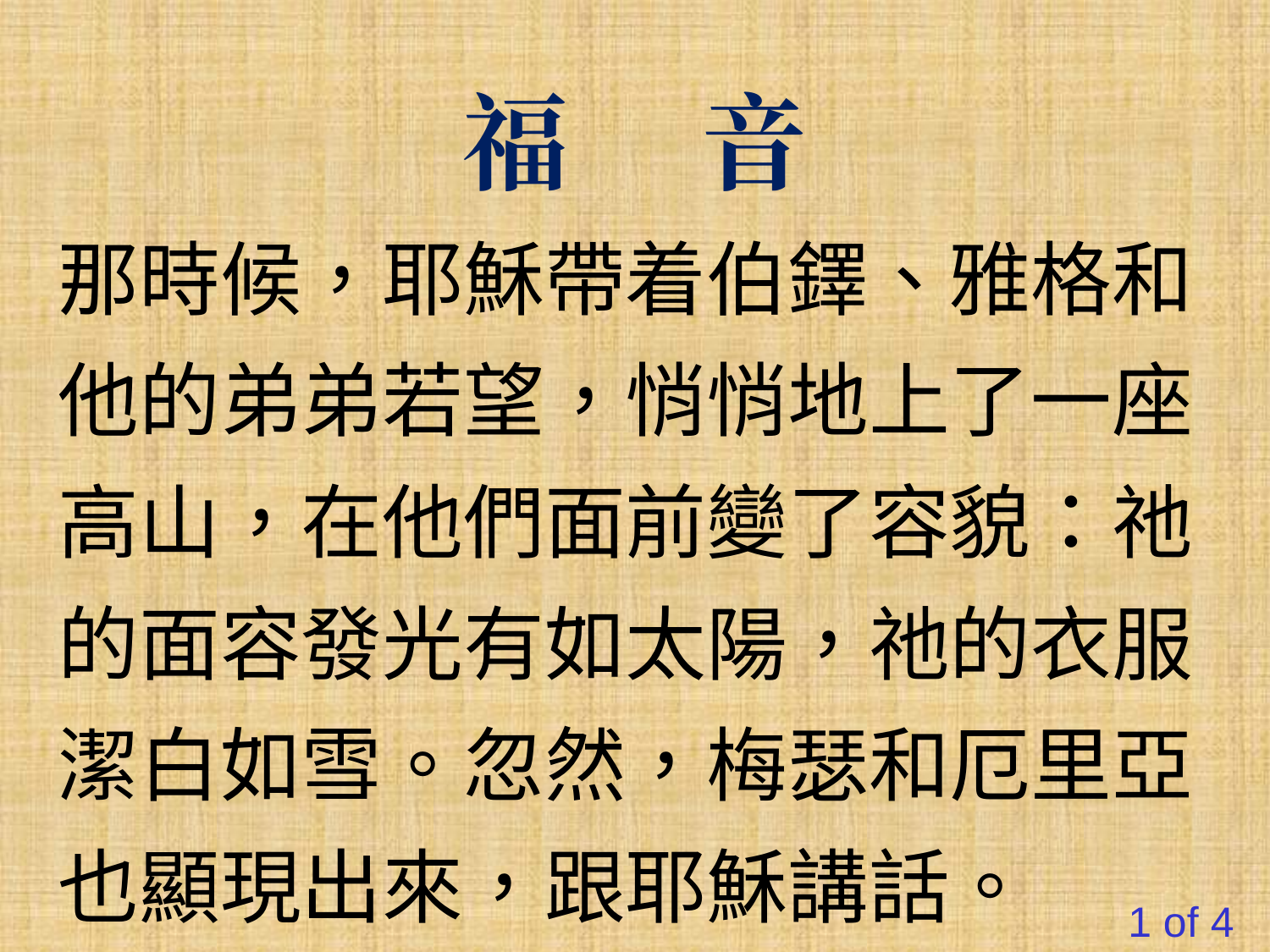

福     音
那時候，耶穌帶着伯鐸、雅格和他的弟弟若望，悄悄地上了一座高山，在他們面前變了容貌：祂的面容發光有如太陽，祂的衣服潔白如雪。忽然，梅瑟和厄里亞也顯現出來，跟耶穌講話。
1 of 4